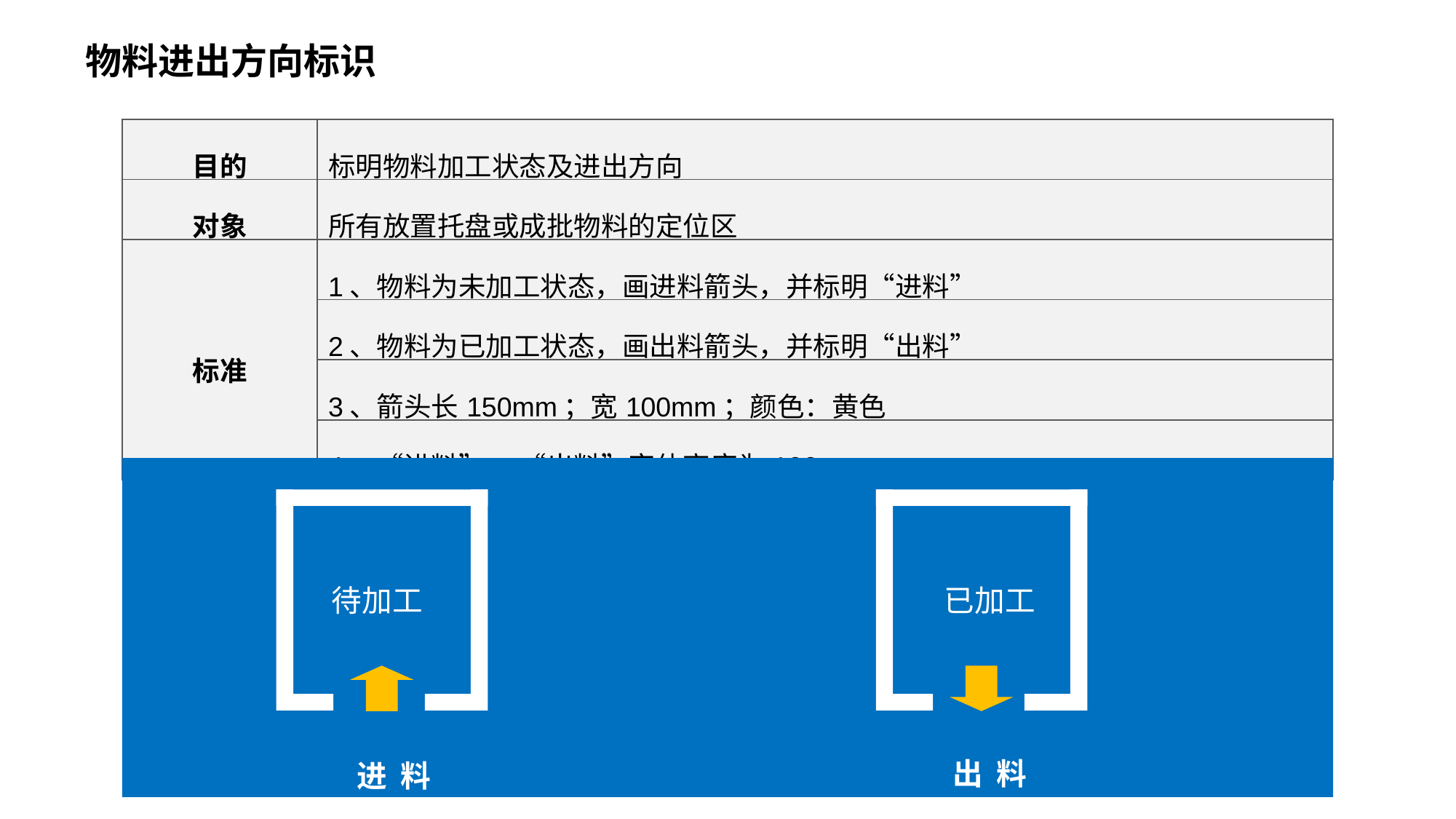

物料进出方向标识
| 目的 | 标明物料加工状态及进出方向 |
| --- | --- |
| 对象 | 所有放置托盘或成批物料的定位区 |
| 标准 | 1、物料为未加工状态，画进料箭头，并标明“进料” |
|  | 2、物料为已加工状态，画出料箭头，并标明“出料” |
|  | 3、箭头长150mm；宽100mm；颜色：黄色 |
|  | 4、“进料”、 “出料”字体高度为100mm |

待加工
已加工
出  料
进  料